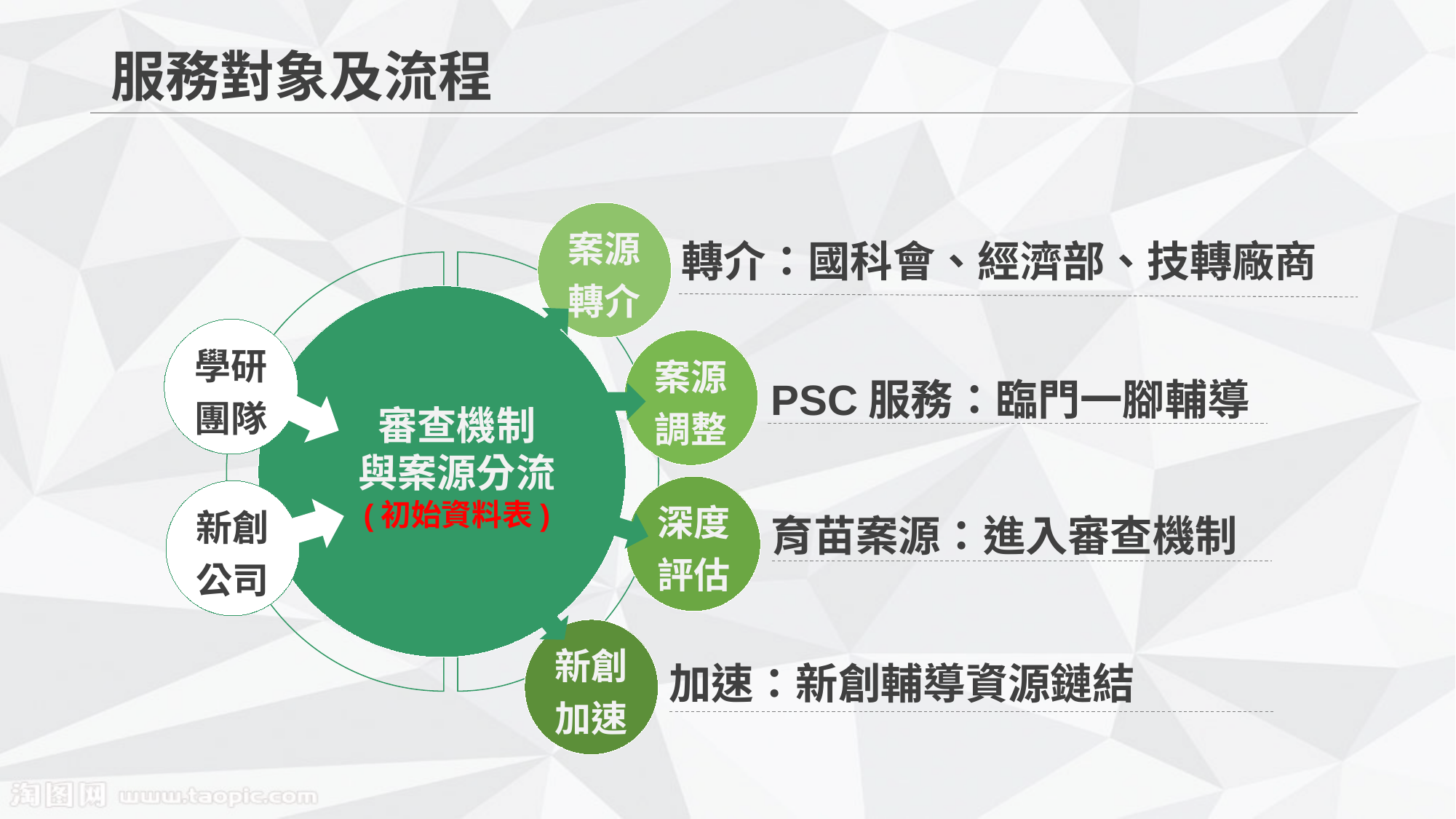

服務對象及流程
案源轉介
轉介：國科會、經濟部、技轉廠商

學研團隊
案源調整

PSC服務：臨門一腳輔導

審查機制
與案源分流
(初始資料表)
深度評估
新創公司

育苗案源：進入審查機制

新創加速
加速：新創輔導資源鏈結